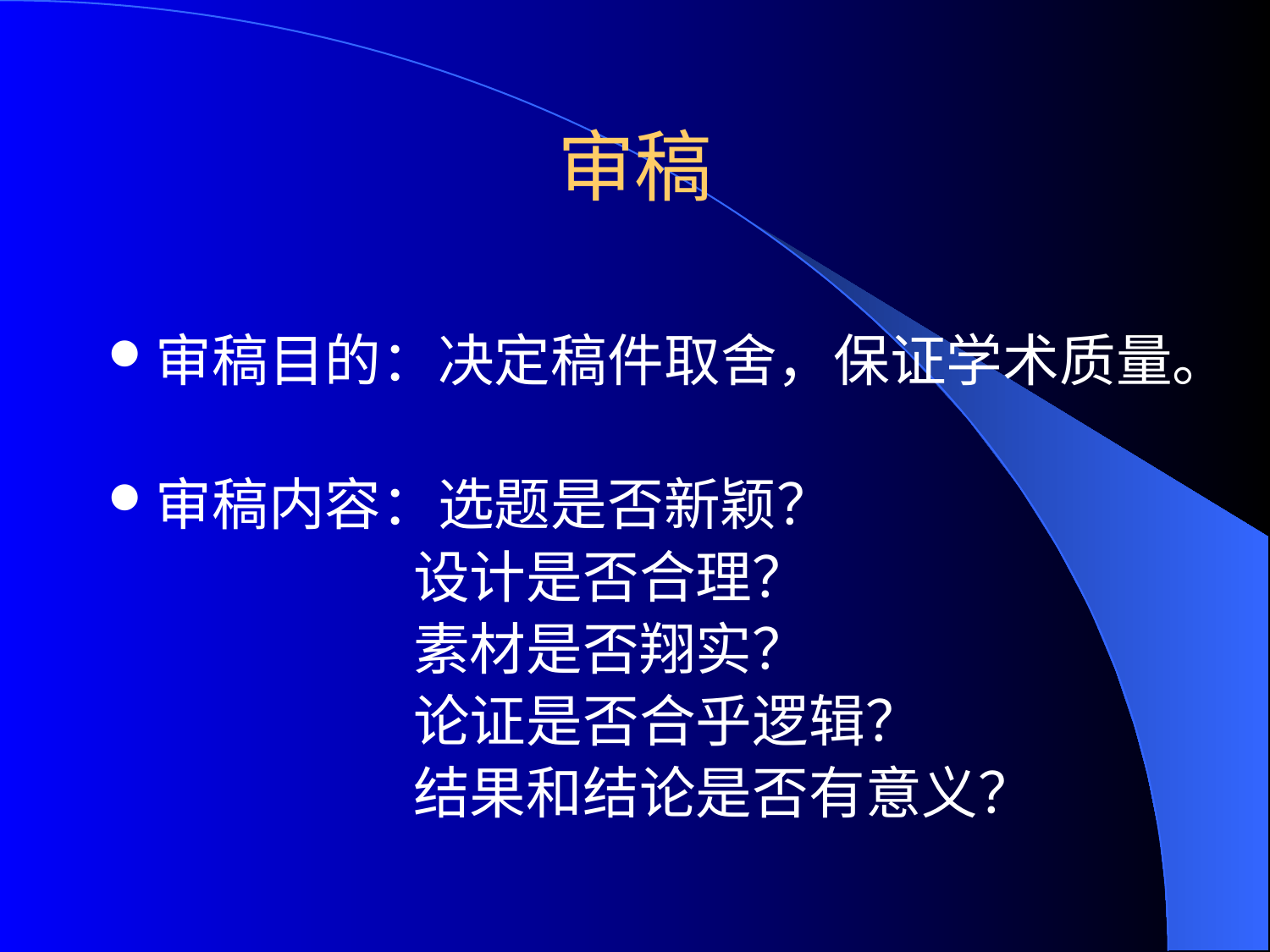

# 审稿
审稿目的：决定稿件取舍，保证学术质量。

审稿内容：选题是否新颖？
                       设计是否合理？
                       素材是否翔实？
                       论证是否合乎逻辑？
                       结果和结论是否有意义？